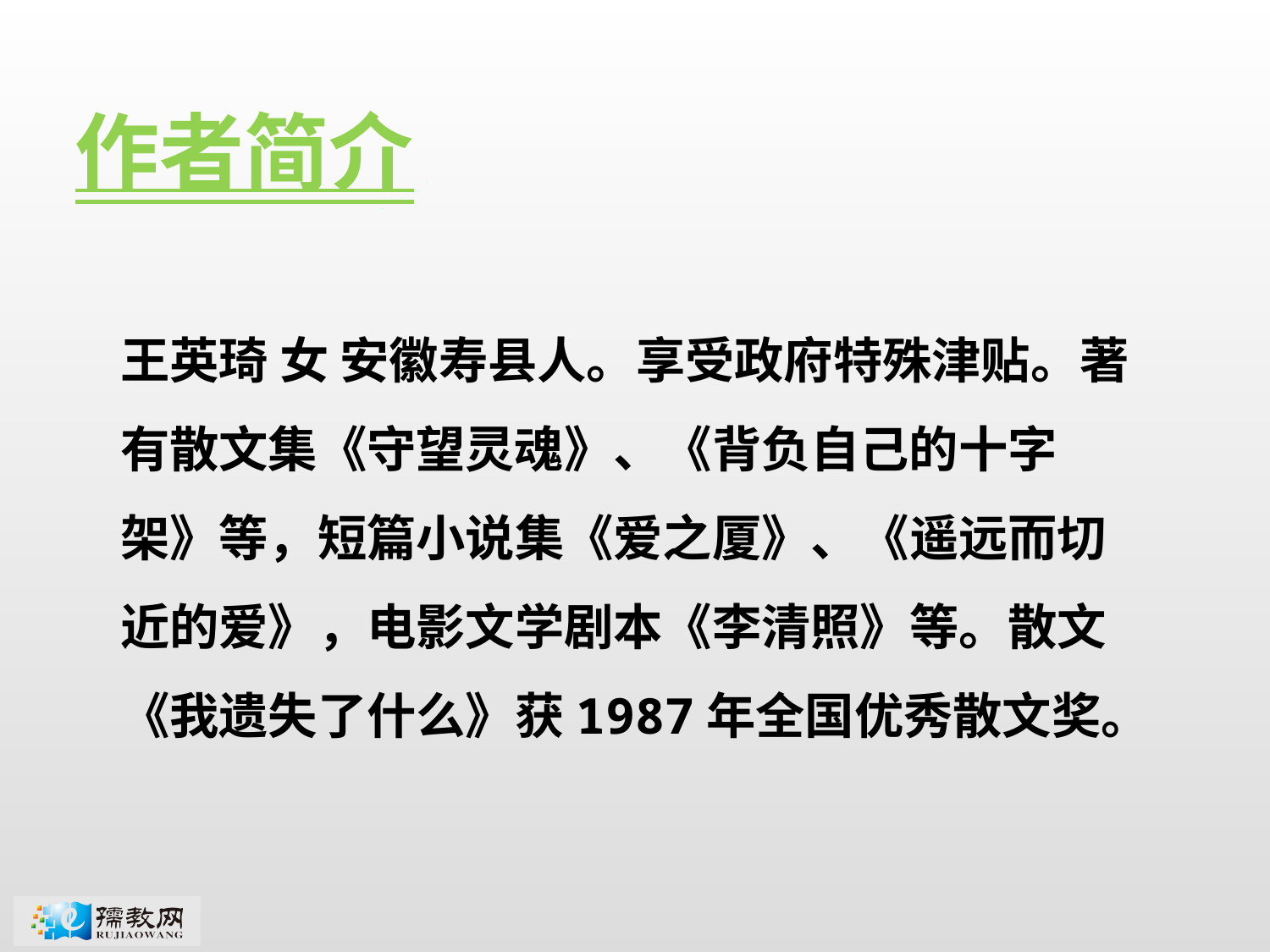

作者简介

王英琦 女 安徽寿县人。享受政府特殊津贴。著有散文集《守望灵魂》、《背负自己的十字架》等，短篇小说集《爱之厦》、《遥远而切近的爱》，电影文学剧本《李清照》等。散文《我遗失了什么》获1987年全国优秀散文奖。